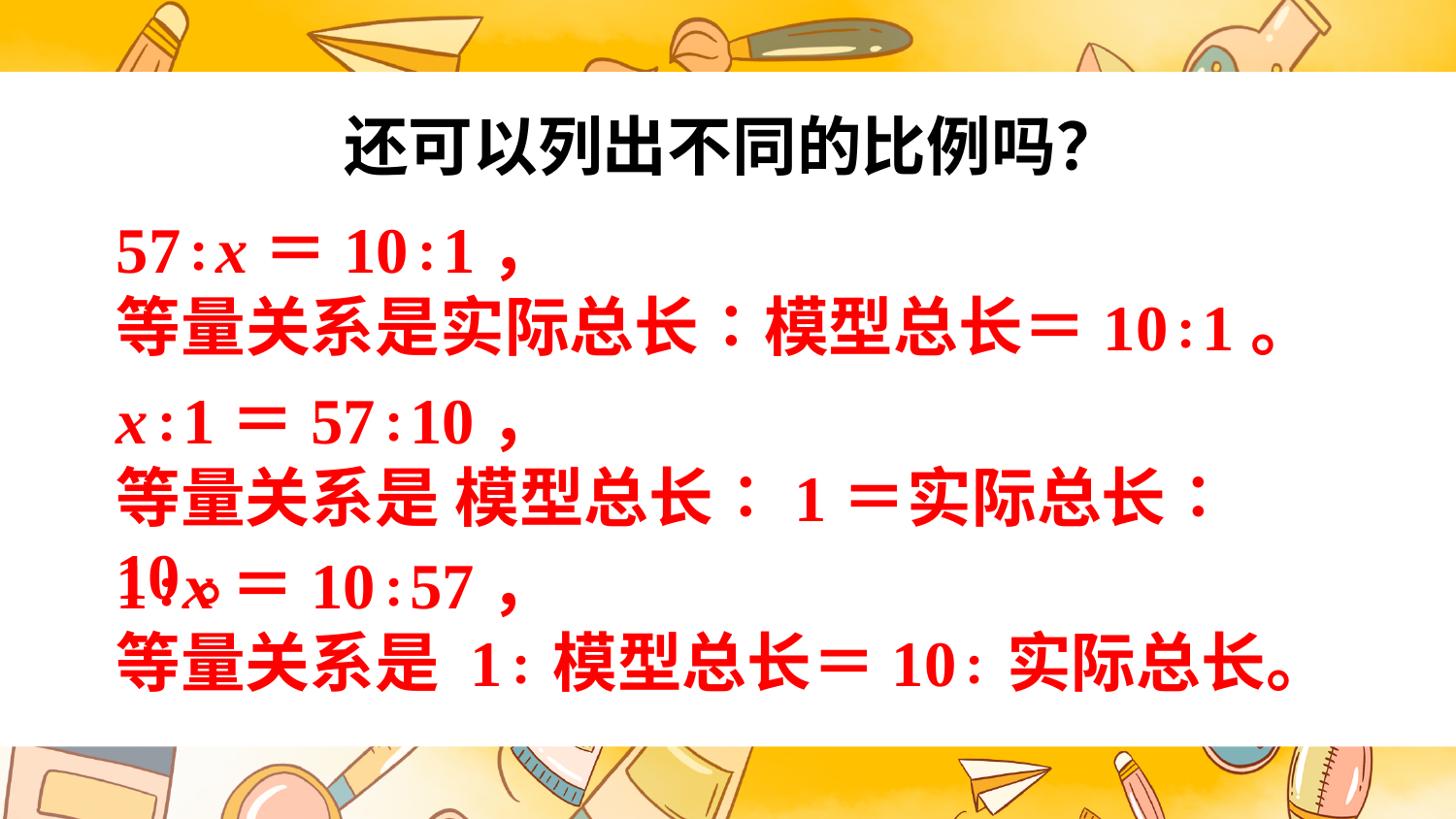

还可以列出不同的比例吗？
57∶x＝10∶1，
等量关系是实际总长∶模型总长＝10∶1。
x∶1＝57∶10，
等量关系是 模型总长∶1＝实际总长∶ 10。
1∶x＝10∶57，
等量关系是 1∶模型总长＝10∶实际总长。